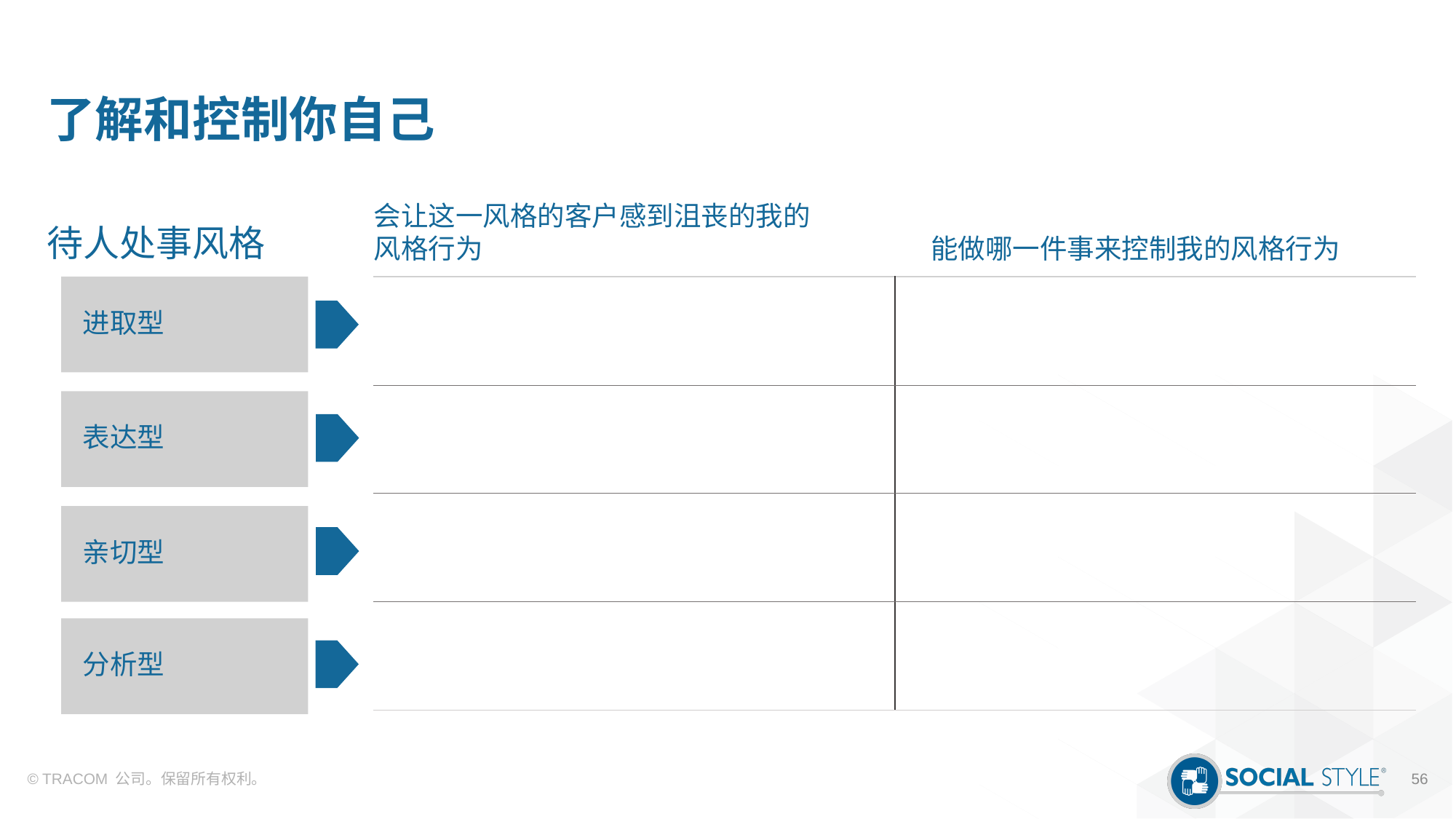

# 了解和控制你自己
待人处事风格
会让这一风格的客户感到沮丧的我的风格行为
能做哪一件事来控制我的风格行为
|  |  |
| --- | --- |
|  |  |
|  |  |
|  |  |
进取型

表达型

亲切型

分析型

© TRACOM 公司。保留所有权利。
56